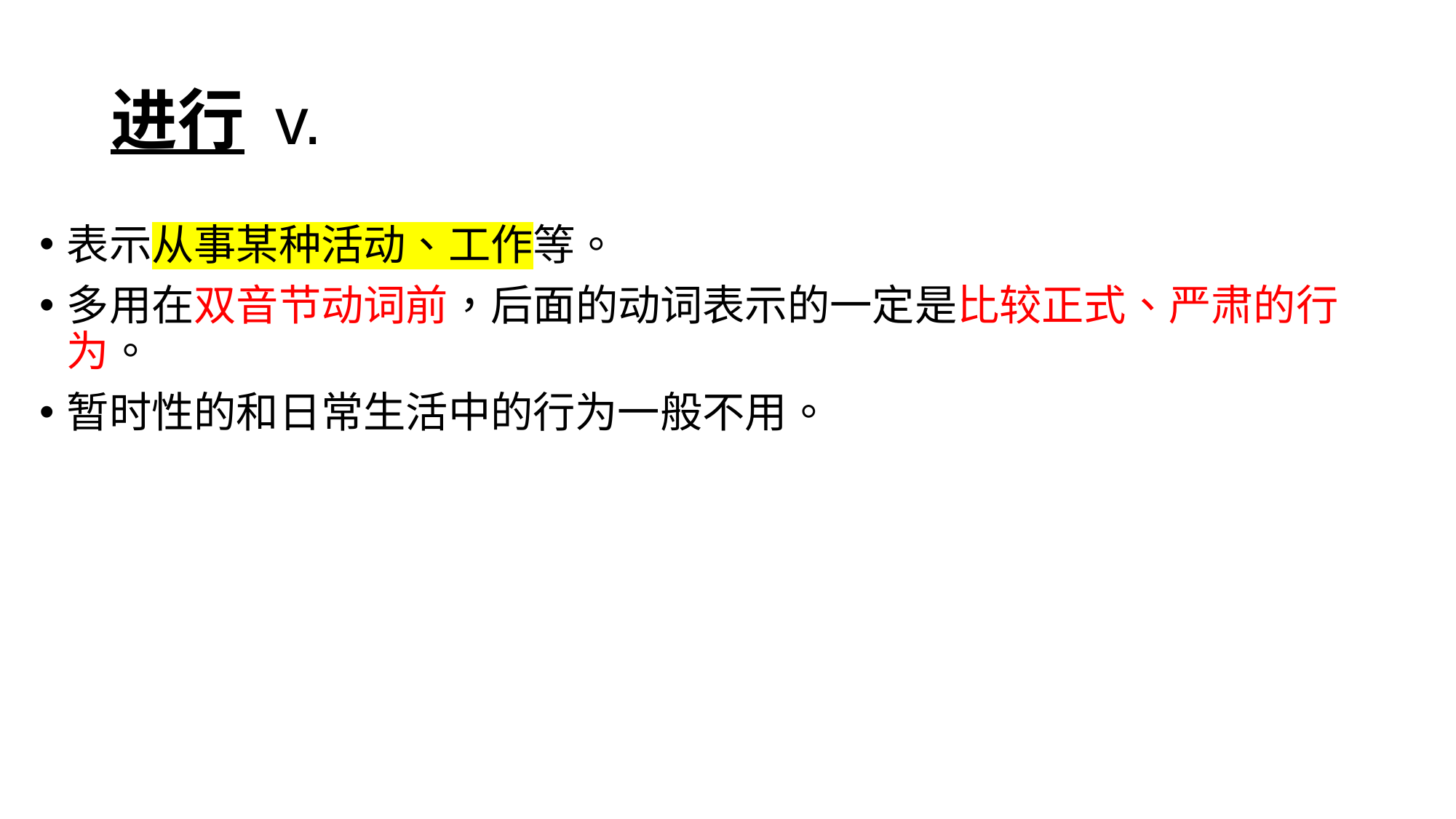

# 进行 v.
表示从事某种活动、工作等。
多用在双音节动词前，后面的动词表示的一定是比较正式、严肃的行为。
暂时性的和日常生活中的行为一般不用。